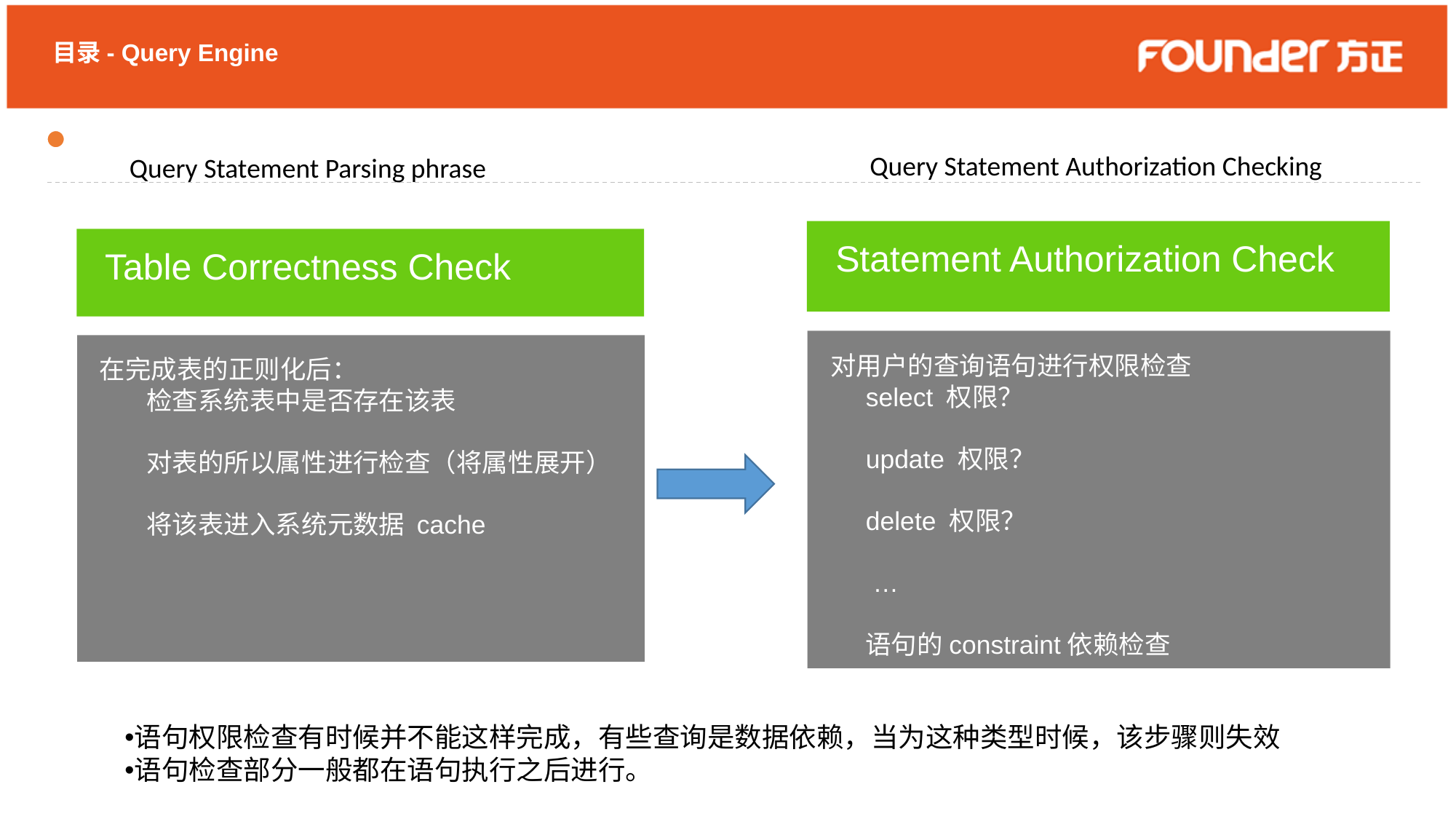

目录- Query Engine

Query Statement Authorization Checking
Query Statement Parsing phrase

Statement Authorization Check

对用户的查询语句进行权限检查
     select 权限？

     update 权限？

     delete 权限？

      …

     语句的constraint依赖检查

Table Correctness Check

在完成表的正则化后：
       检查系统表中是否存在该表

       对表的所以属性进行检查（将属性展开）

       将该表进入系统元数据 cache

语句权限检查有时候并不能这样完成，有些查询是数据依赖，当为这种类型时候，该步骤则失效
语句检查部分一般都在语句执行之后进行。